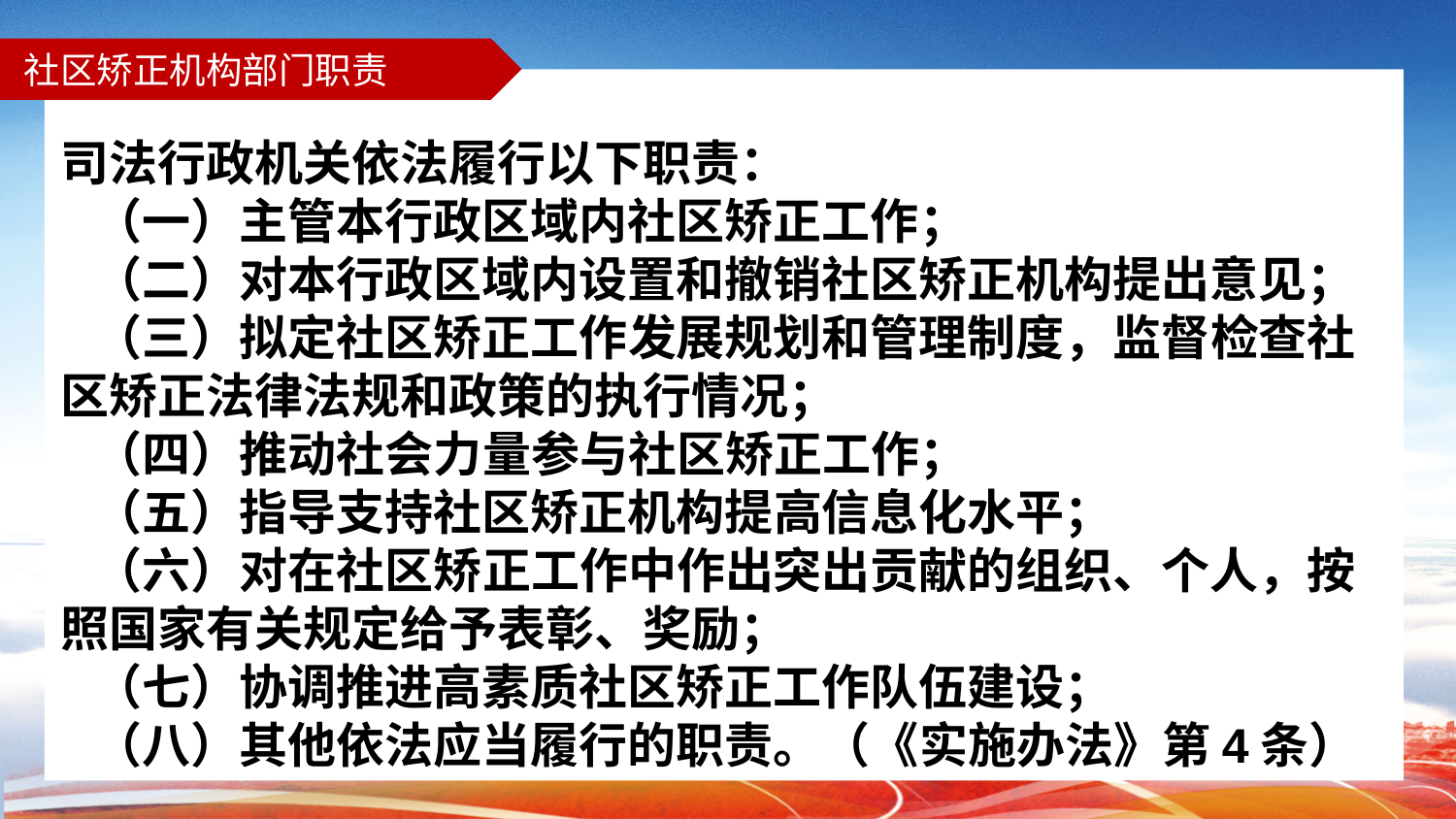

# 社区矫正机构部门职责
司法行政机关依法履行以下职责：
  （一）主管本行政区域内社区矫正工作；
  （二）对本行政区域内设置和撤销社区矫正机构提出意见；
  （三）拟定社区矫正工作发展规划和管理制度，监督检查社区矫正法律法规和政策的执行情况；
  （四）推动社会力量参与社区矫正工作；
  （五）指导支持社区矫正机构提高信息化水平；
  （六）对在社区矫正工作中作出突出贡献的组织、个人，按照国家有关规定给予表彰、奖励；
  （七）协调推进高素质社区矫正工作队伍建设；
  （八）其他依法应当履行的职责。（《实施办法》第4条）
标题
标题
标题
标题